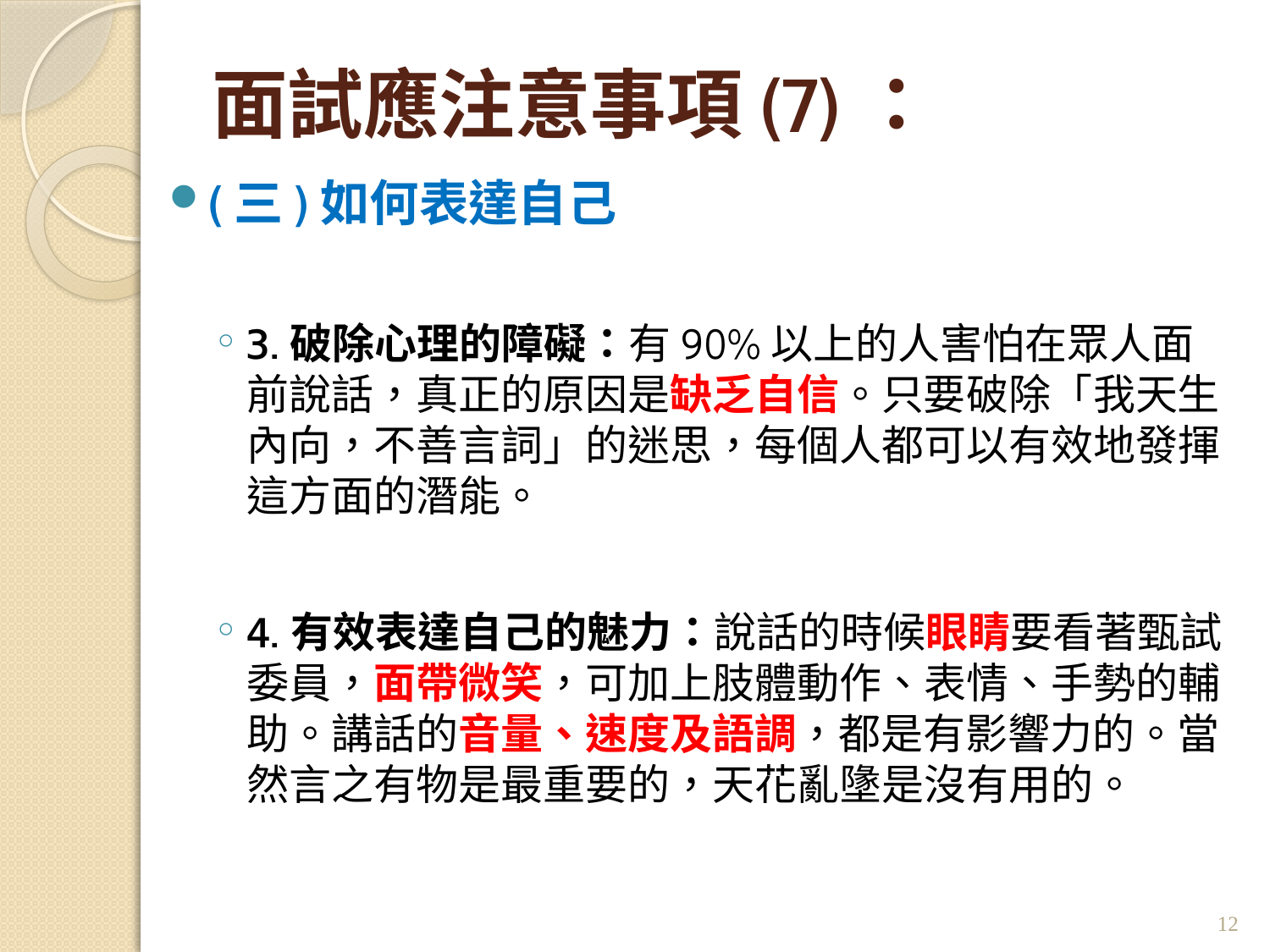

# 面試應注意事項(7)：
(三)如何表達自己

3.破除心理的障礙：有90%以上的人害怕在眾人面前說話，真正的原因是缺乏自信。只要破除「我天生內向，不善言詞」的迷思，每個人都可以有效地發揮這方面的潛能。

4.有效表達自己的魅力：說話的時候眼睛要看著甄試委員，面帶微笑，可加上肢體動作、表情、手勢的輔助。講話的音量、速度及語調，都是有影響力的。當然言之有物是最重要的，天花亂墬是沒有用的。

12